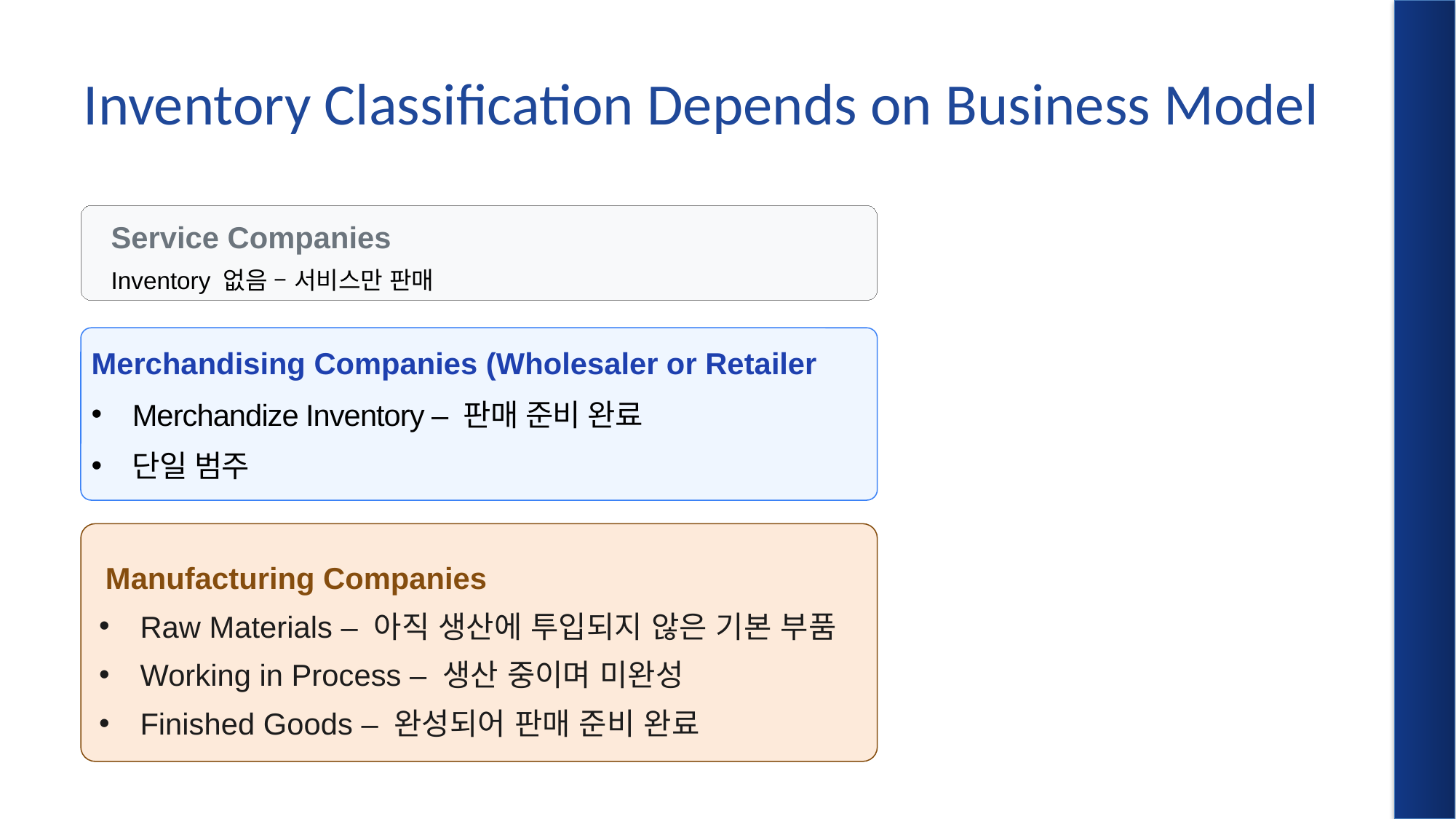

# Inventory Classification Depends on Business Model

Service Companies
Inventory 없음 – 서비스만 판매

Merchandising Companies (Wholesaler or Retailer
Merchandize Inventory – 판매 준비 완료
단일 범주

 Manufacturing Companies
Raw Materials – 아직 생산에 투입되지 않은 기본 부품
Working in Process – 생산 중이며 미완성
Finished Goods – 완성되어 판매 준비 완료